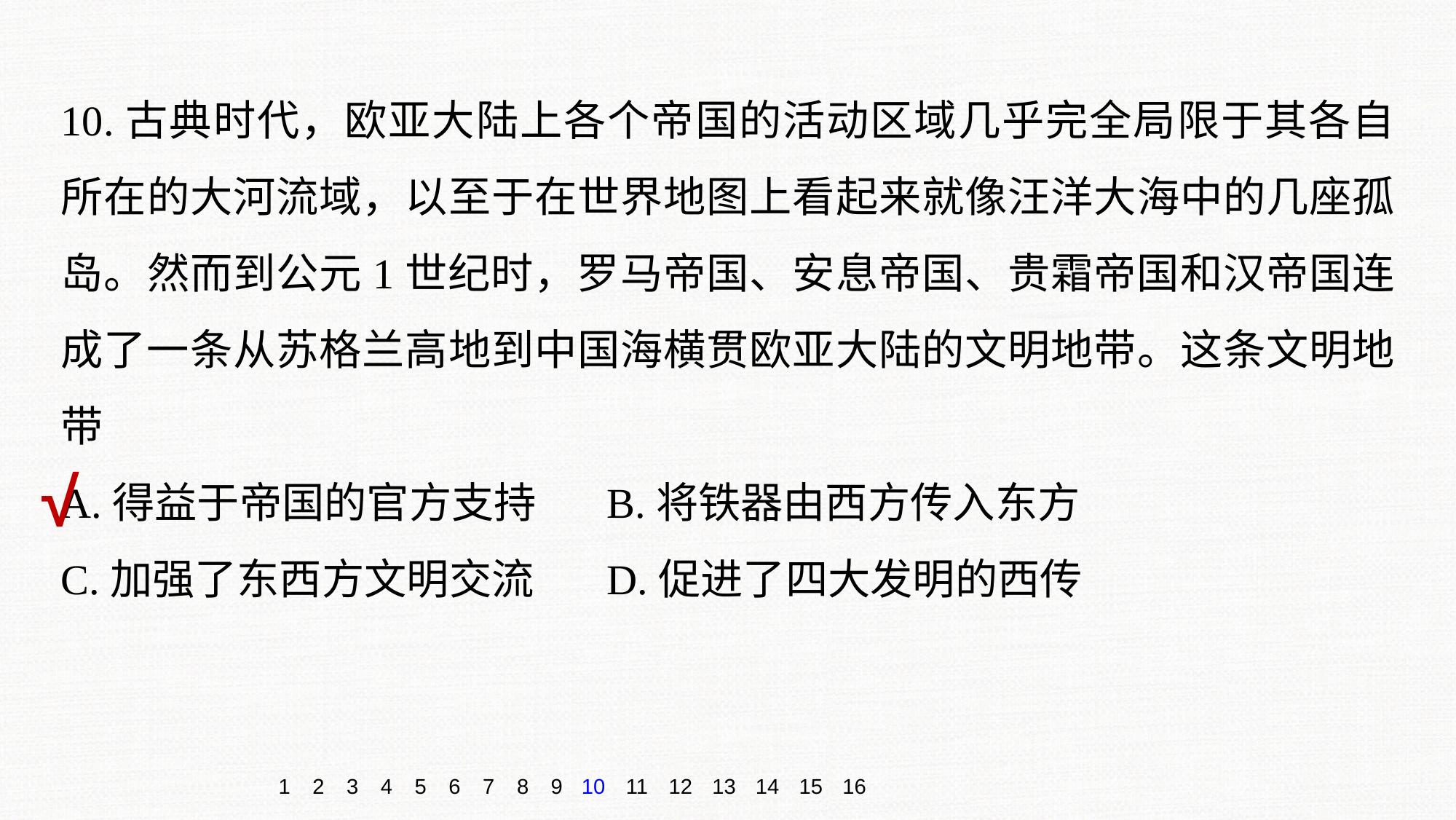

10.古典时代，欧亚大陆上各个帝国的活动区域几乎完全局限于其各自所在的大河流域，以至于在世界地图上看起来就像汪洋大海中的几座孤岛。然而到公元1世纪时，罗马帝国、安息帝国、贵霜帝国和汉帝国连成了一条从苏格兰高地到中国海横贯欧亚大陆的文明地带。这条文明地带
A.得益于帝国的官方支持	B.将铁器由西方传入东方
C.加强了东西方文明交流	D.促进了四大发明的西传
√
1
2
3
4
5
6
7
8
9
10
11
12
13
14
15
16